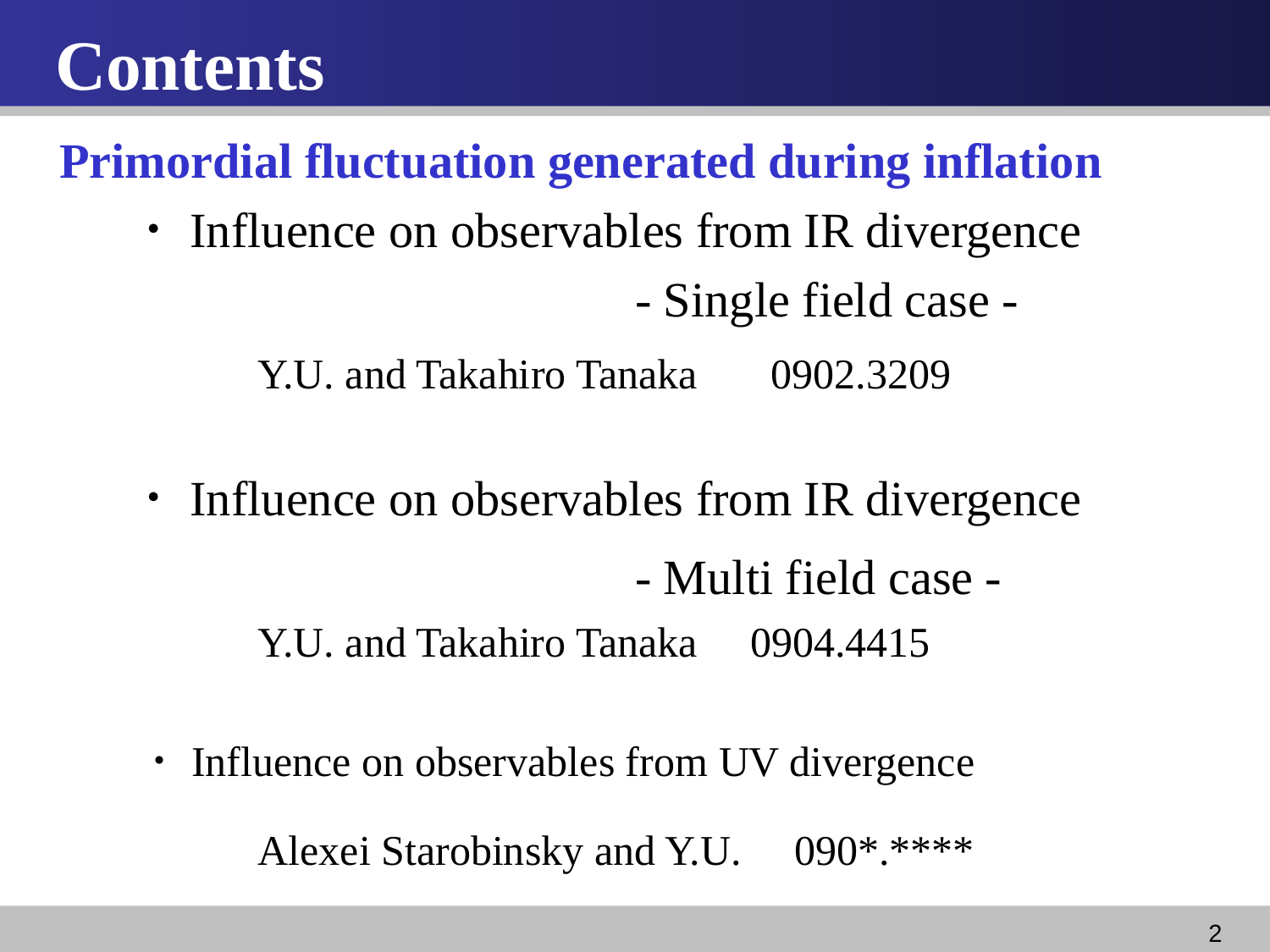

Contents
Primordial fluctuation generated during inflation
・Influence on observables from IR divergence
- Single field case -
Y.U. and Takahiro Tanaka　 0902.3209
・Influence on observables from IR divergence
- Multi field case -
Y.U. and Takahiro Tanaka     0904.4415
・Influence on observables from UV divergence
Alexei Starobinsky and Y.U.     090*.****
2